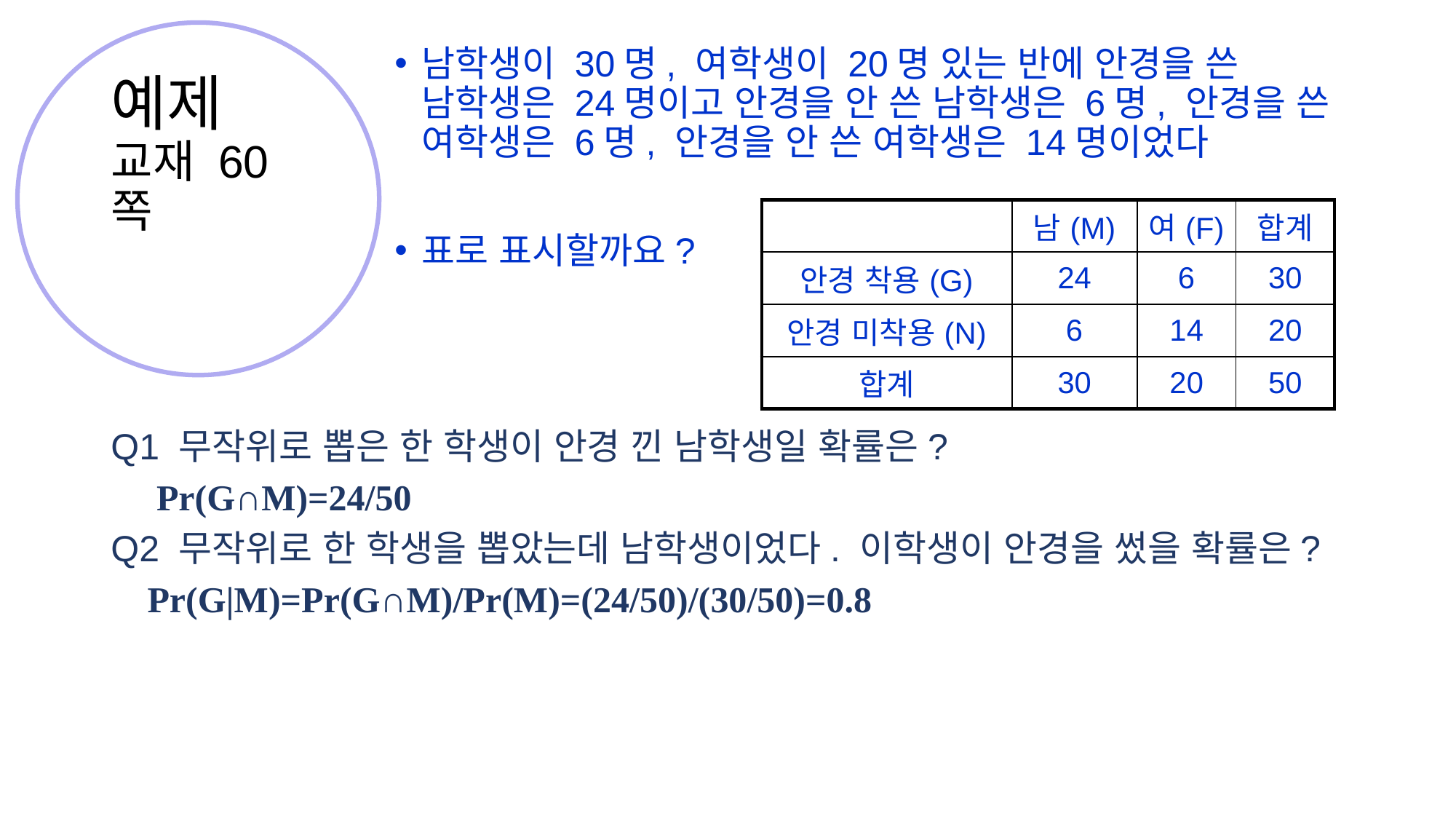

남학생이 30명, 여학생이 20명 있는 반에 안경을 쓴 남학생은 24명이고 안경을 안 쓴 남학생은 6명, 안경을 쓴 여학생은 6명, 안경을 안 쓴 여학생은 14명이었다

표로 표시할까요?

# 예제 교재 60쪽
|  | 남(M) | 여(F) | 합계 |
| --- | --- | --- | --- |
| 안경 착용(G) | 24 | 6 | 30 |
| 안경 미착용(N) | 6 | 14 | 20 |
| 합계 | 30 | 20 | 50 |
Q1 무작위로 뽑은 한 학생이 안경 낀 남학생일 확률은?
     Pr(G∩M)=24/50
Q2 무작위로 한 학생을 뽑았는데 남학생이었다. 이학생이 안경을 썼을 확률은?
    Pr(G|M)=Pr(G∩M)/Pr(M)=(24/50)/(30/50)=0.8